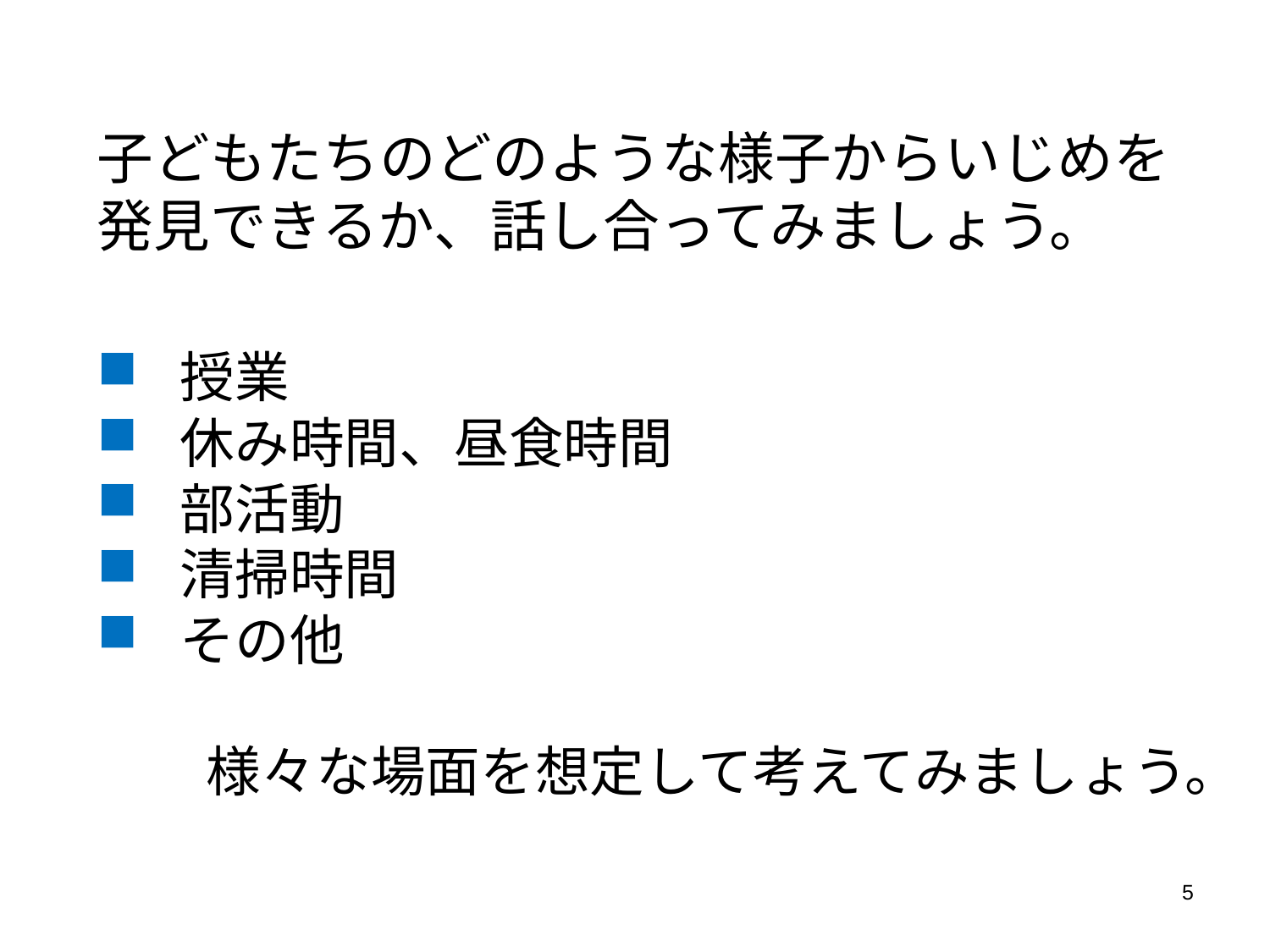

子どもたちのどのような様子からいじめを発見できるか、話し合ってみましょう。
授業
休み時間、昼食時間
部活動
清掃時間
その他

　　様々な場面を想定して考えてみましょう。
5